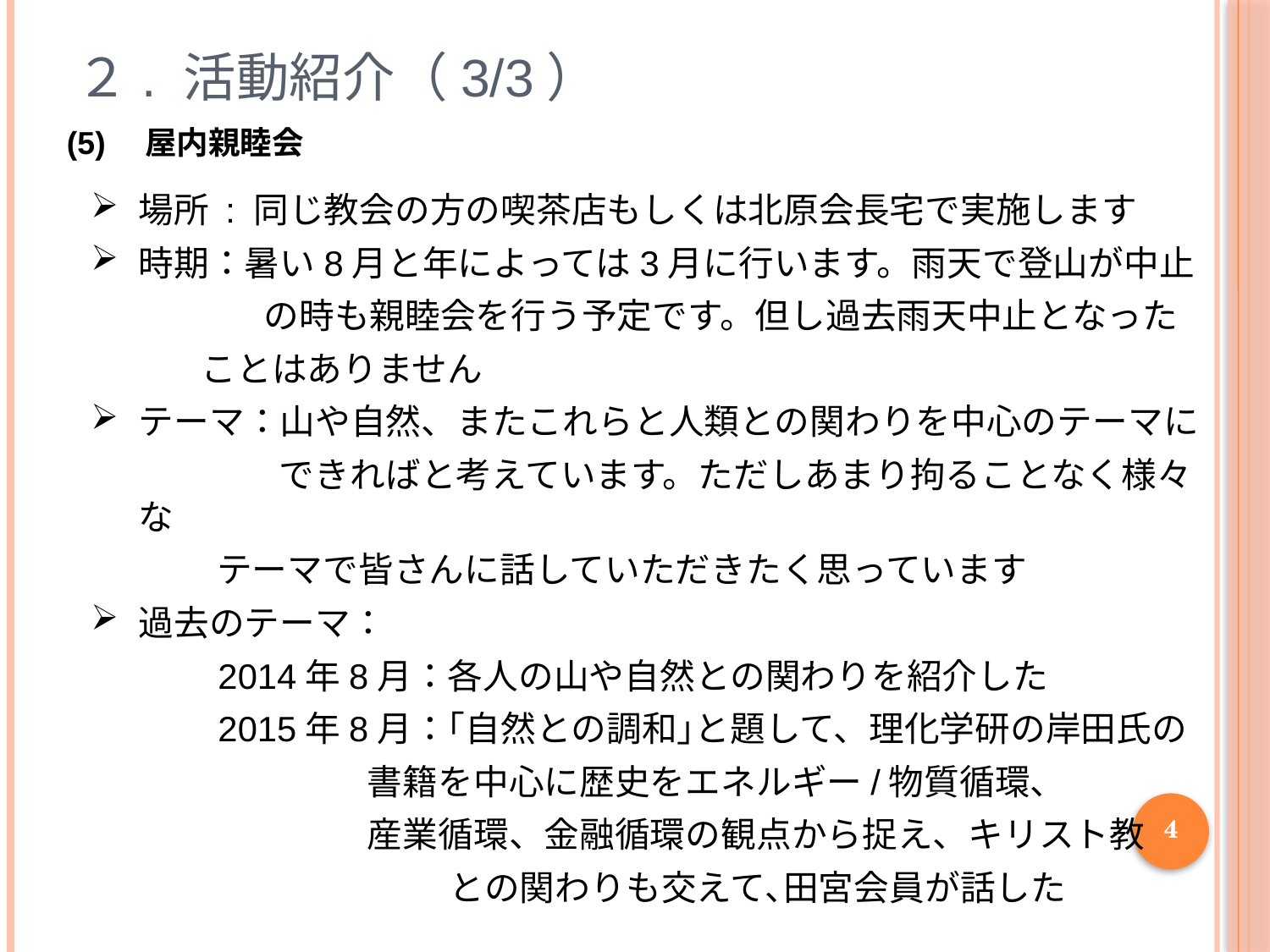

# ２. 活動紹介（3/3）
　(5)　屋内親睦会

場所 : 同じ教会の方の喫茶店もしくは北原会長宅で実施します
時期：暑い8月と年によっては3月に行います。雨天で登山が中止
　　　　    の時も親睦会を行う予定です。但し過去雨天中止となった
             ことはありません
テーマ：山や自然、またこれらと人類との関わりを中心のテーマに
　　　　      できればと考えています。ただしあまり拘ることなく様々な
               テーマで皆さんに話していただきたく思っています
過去のテーマ：
2014年8月：各人の山や自然との関わりを紹介した
2015年8月：｢自然との調和｣と題して、理化学研の岸田氏の
                  書籍を中心に歴史をエネルギー/物質循環、
                  産業循環、金融循環の観点から捉え、キリスト教
　　　　　       との関わりも交えて､田宮会員が話した

4